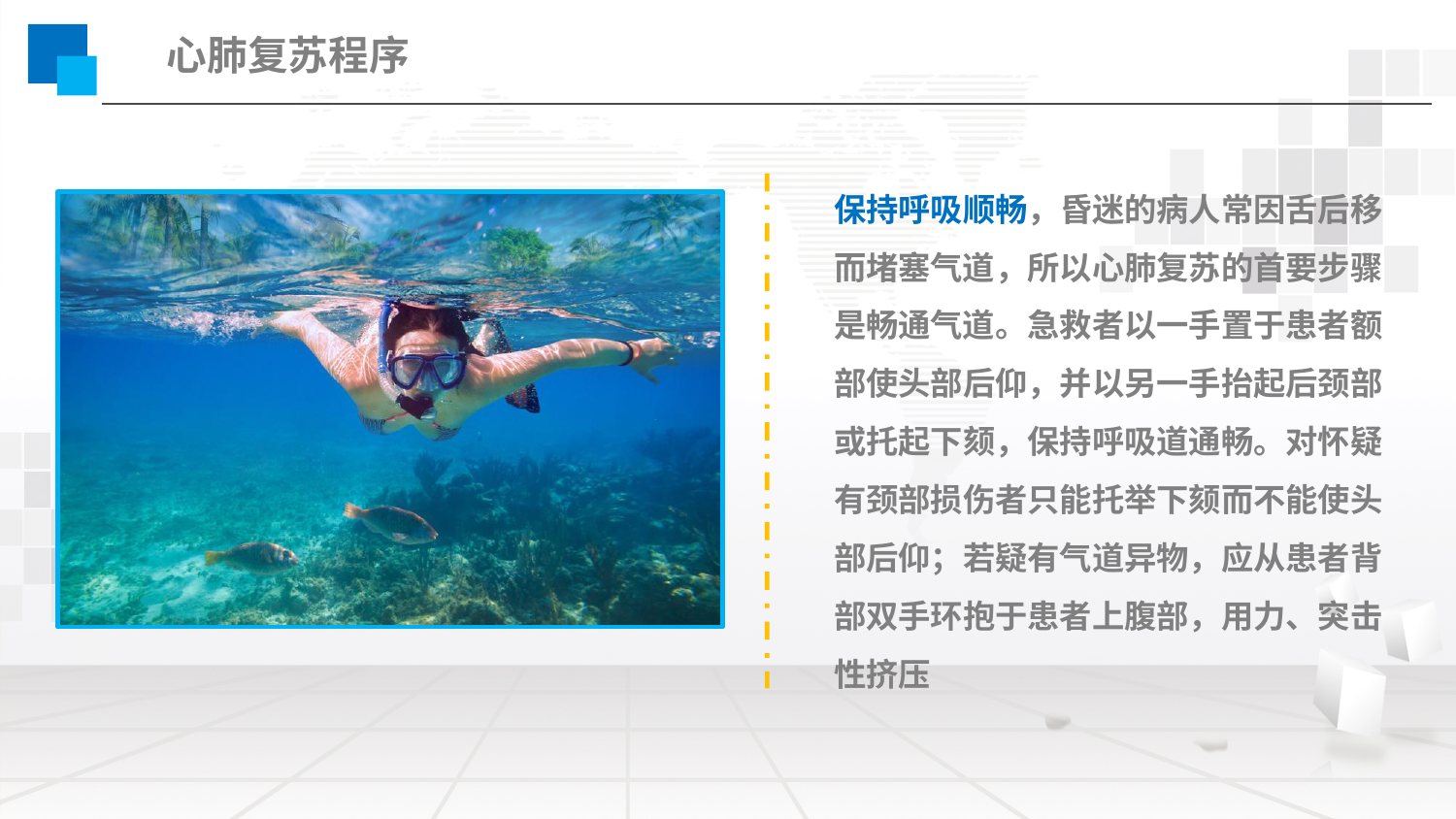

心肺复苏程序
保持呼吸顺畅，昏迷的病人常因舌后移而堵塞气道，所以心肺复苏的首要步骤是畅通气道。急救者以一手置于患者额部使头部后仰，并以另一手抬起后颈部或托起下颏，保持呼吸道通畅。对怀疑有颈部损伤者只能托举下颏而不能使头部后仰；若疑有气道异物，应从患者背部双手环抱于患者上腹部，用力、突击性挤压